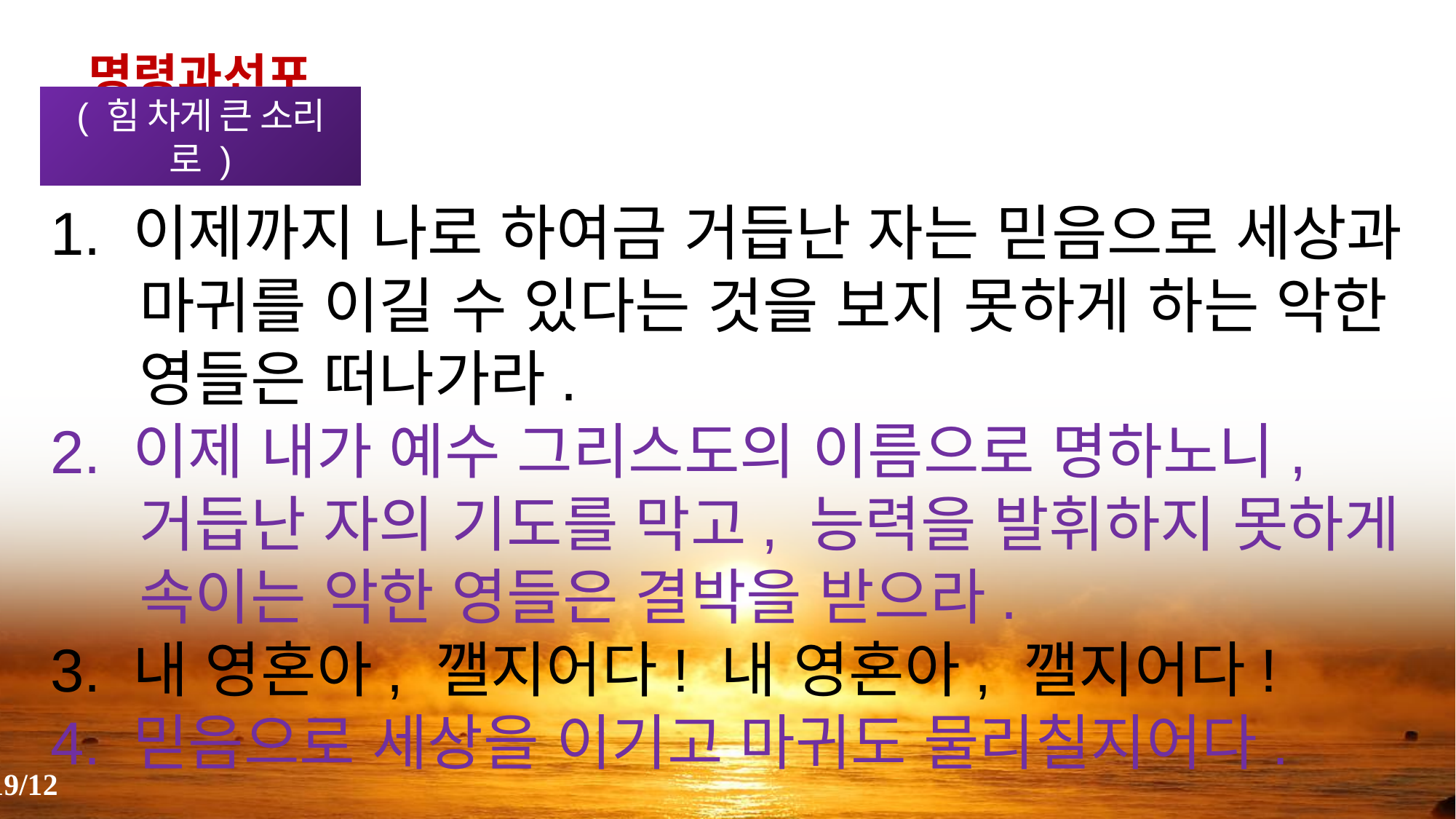

명령과선포

( 힘 차게 큰 소리로 )
1. 이제까지 나로 하여금 거듭난 자는 믿음으로 세상과 마귀를 이길 수 있다는 것을 보지 못하게 하는 악한 영들은 떠나가라.
2. 이제 내가 예수 그리스도의 이름으로 명하노니, 거듭난 자의 기도를 막고, 능력을 발휘하지 못하게 속이는 악한 영들은 결박을 받으라.
3. 내 영혼아, 깰지어다! 내 영혼아, 깰지어다!
4. 믿음으로 세상을 이기고 마귀도 물리칠지어다.